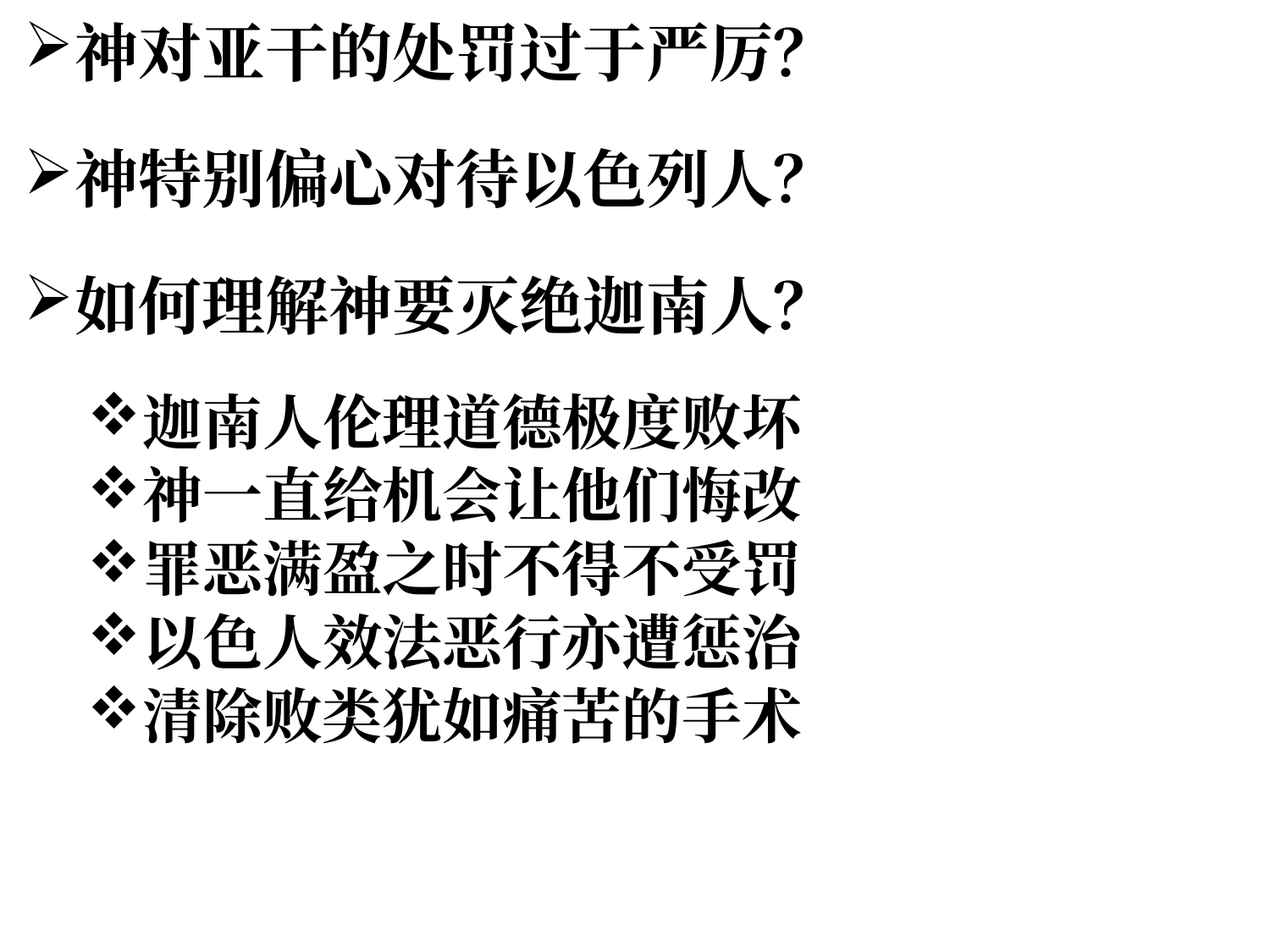

神对亚干的处罚过于严厉？

神特别偏心对待以色列人？

如何理解神要灭绝迦南人？

迦南人伦理道德极度败坏
神一直给机会让他们悔改
罪恶满盈之时不得不受罚
以色人效法恶行亦遭惩治
清除败类犹如痛苦的手术